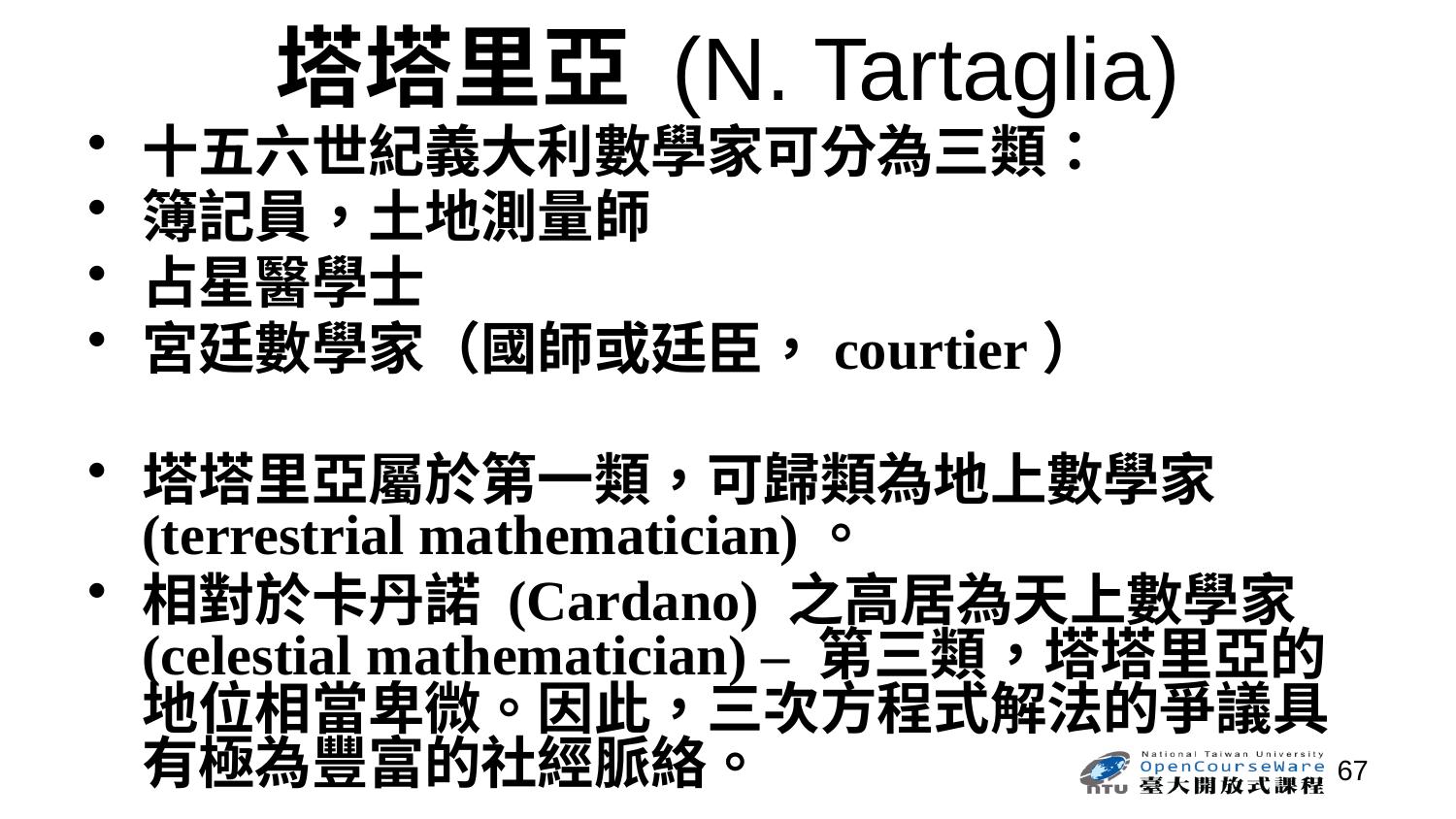

# 塔塔里亞 (N. Tartaglia)
十五六世紀義大利數學家可分為三類：
簿記員，土地測量師
占星醫學士
宮廷數學家（國師或廷臣，courtier）

塔塔里亞屬於第一類，可歸類為地上數學家 (terrestrial mathematician)。
相對於卡丹諾 (Cardano) 之高居為天上數學家 (celestial mathematician) – 第三類，塔塔里亞的地位相當卑微。因此，三次方程式解法的爭議具有極為豐富的社經脈絡。

67